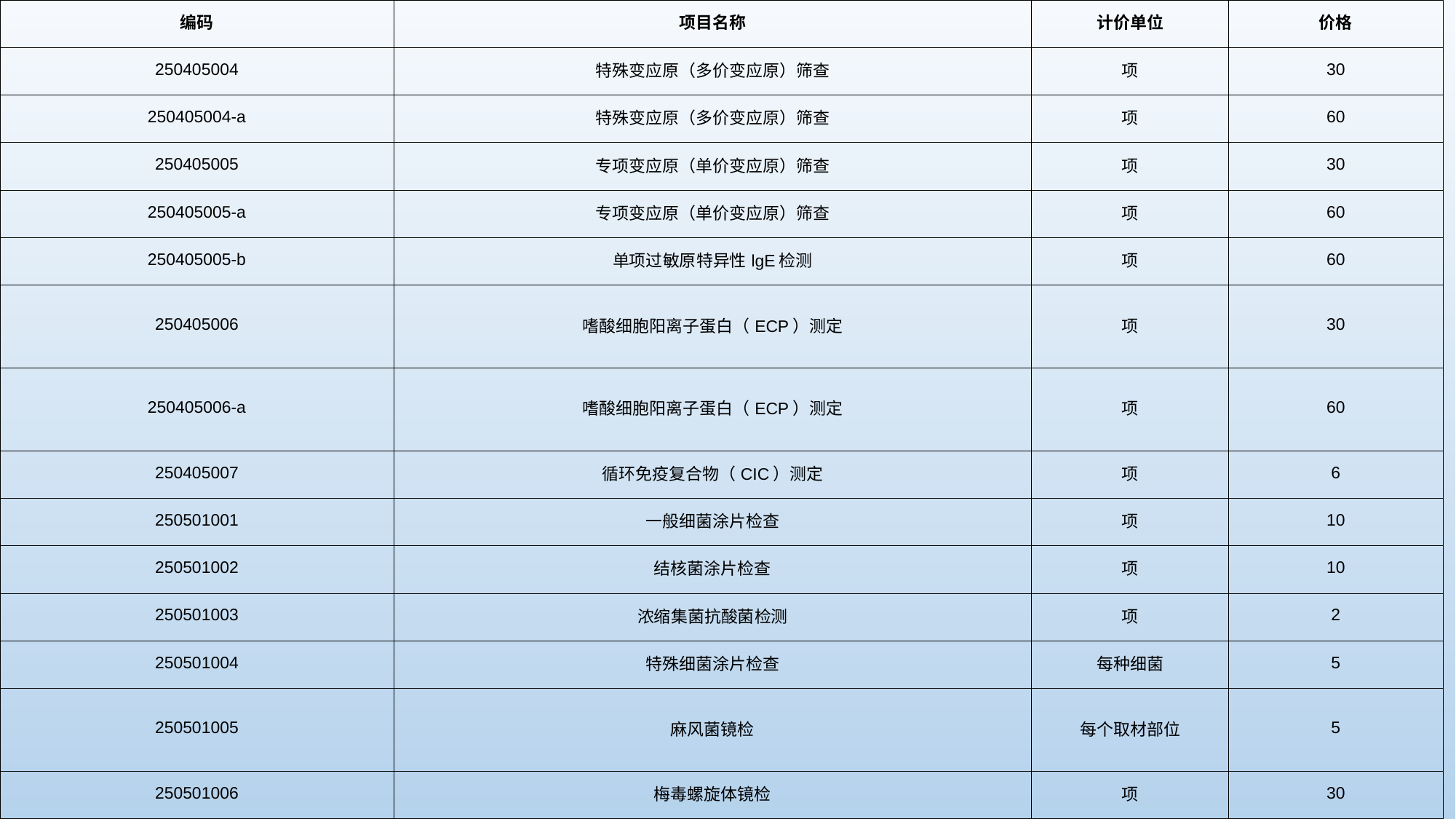

| 编码 | 项目名称 | 计价单位 | 价格 |
| --- | --- | --- | --- |
| 250405004 | 特殊变应原（多价变应原）筛查 | 项 | 30 |
| 250405004-a | 特殊变应原（多价变应原）筛查 | 项 | 60 |
| 250405005 | 专项变应原（单价变应原）筛查 | 项 | 30 |
| 250405005-a | 专项变应原（单价变应原）筛查 | 项 | 60 |
| 250405005-b | 单项过敏原特异性lgE检测 | 项 | 60 |
| 250405006 | 嗜酸细胞阳离子蛋白（ECP）测定 | 项 | 30 |
| 250405006-a | 嗜酸细胞阳离子蛋白（ECP）测定 | 项 | 60 |
| 250405007 | 循环免疫复合物（CIC）测定 | 项 | 6 |
| 250501001 | 一般细菌涂片检查 | 项 | 10 |
| 250501002 | 结核菌涂片检查 | 项 | 10 |
| 250501003 | 浓缩集菌抗酸菌检测 | 项 | 2 |
| 250501004 | 特殊细菌涂片检查 | 每种细菌 | 5 |
| 250501005 | 麻风菌镜检 | 每个取材部位 | 5 |
| 250501006 | 梅毒螺旋体镜检 | 项 | 30 |